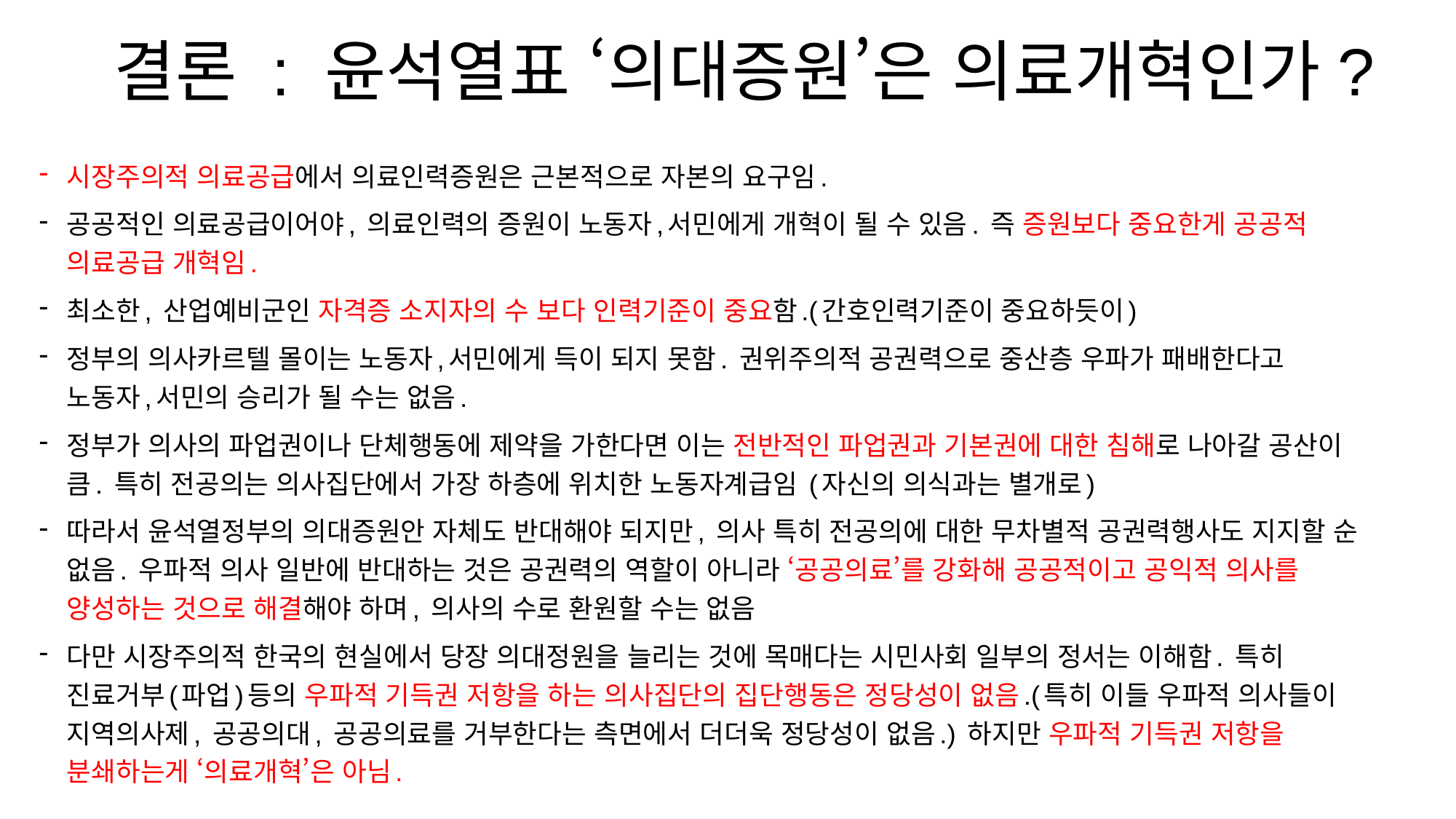

# 결론 : 윤석열표 ‘의대증원’은 의료개혁인가?
시장주의적 의료공급에서 의료인력증원은 근본적으로 자본의 요구임.
공공적인 의료공급이어야, 의료인력의 증원이 노동자,서민에게 개혁이 될 수 있음. 즉 증원보다 중요한게 공공적 의료공급 개혁임.
최소한, 산업예비군인 자격증 소지자의 수 보다 인력기준이 중요함.(간호인력기준이 중요하듯이)
정부의 의사카르텔 몰이는 노동자,서민에게 득이 되지 못함. 권위주의적 공권력으로 중산층 우파가 패배한다고 노동자,서민의 승리가 될 수는 없음.
정부가 의사의 파업권이나 단체행동에 제약을 가한다면 이는 전반적인 파업권과 기본권에 대한 침해로 나아갈 공산이 큼. 특히 전공의는 의사집단에서 가장 하층에 위치한 노동자계급임 (자신의 의식과는 별개로)
따라서 윤석열정부의 의대증원안 자체도 반대해야 되지만, 의사 특히 전공의에 대한 무차별적 공권력행사도 지지할 순 없음. 우파적 의사 일반에 반대하는 것은 공권력의 역할이 아니라 ‘공공의료’를 강화해 공공적이고 공익적 의사를 양성하는 것으로 해결해야 하며, 의사의 수로 환원할 수는 없음
다만 시장주의적 한국의 현실에서 당장 의대정원을 늘리는 것에 목매다는 시민사회 일부의 정서는 이해함. 특히 진료거부(파업)등의 우파적 기득권 저항을 하는 의사집단의 집단행동은 정당성이 없음.(특히 이들 우파적 의사들이 지역의사제, 공공의대, 공공의료를 거부한다는 측면에서 더더욱 정당성이 없음.) 하지만 우파적 기득권 저항을 분쇄하는게 ‘의료개혁’은 아님.